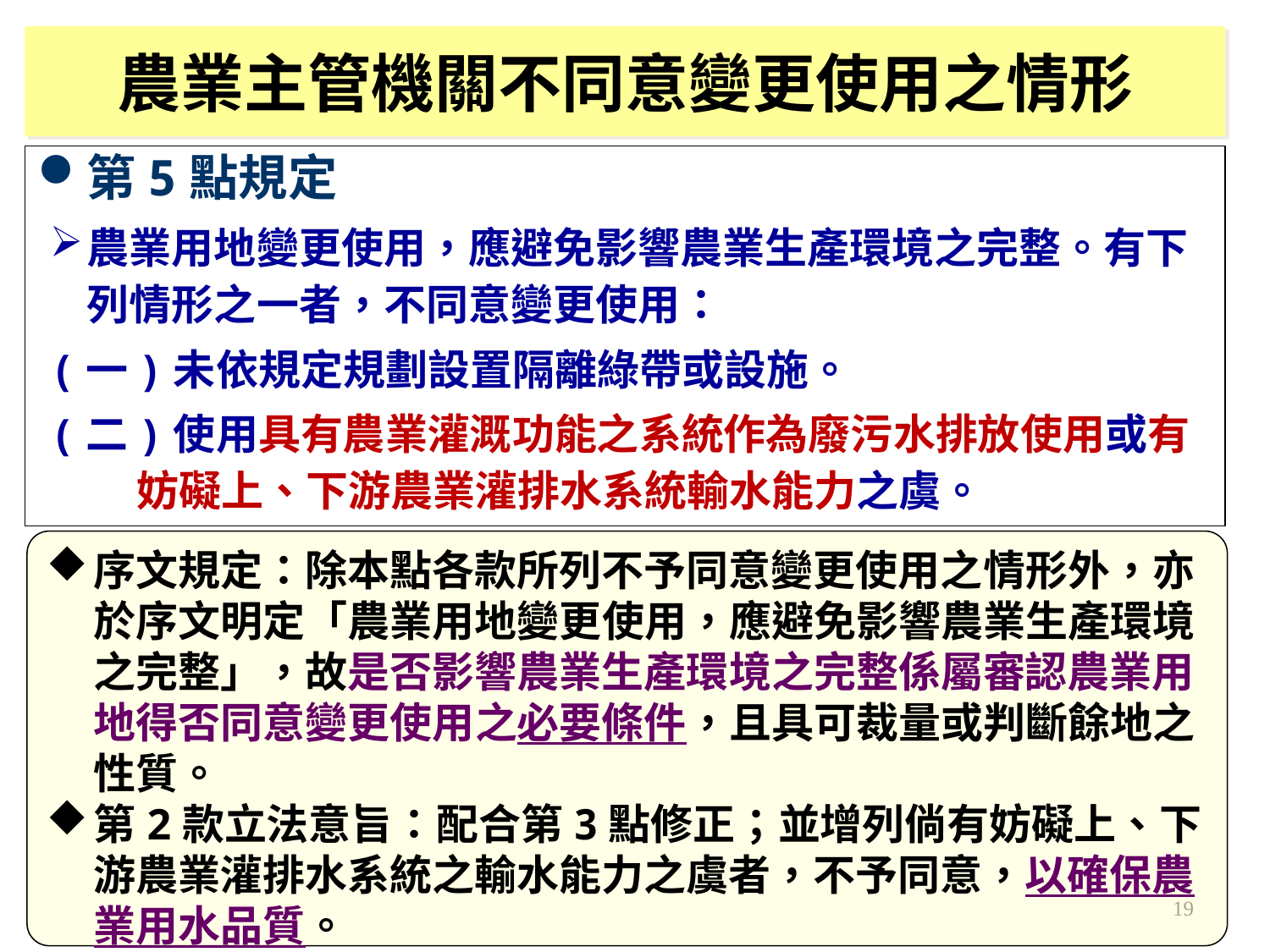

農業主管機關不同意變更使用之情形
第5點規定
農業用地變更使用，應避免影響農業生產環境之完整。有下列情形之一者，不同意變更使用：
(一)未依規定規劃設置隔離綠帶或設施。
(二)使用具有農業灌溉功能之系統作為廢污水排放使用或有妨礙上、下游農業灌排水系統輸水能力之虞。

序文規定：除本點各款所列不予同意變更使用之情形外，亦於序文明定「農業用地變更使用，應避免影響農業生產環境之完整」，故是否影響農業生產環境之完整係屬審認農業用地得否同意變更使用之必要條件，且具可裁量或判斷餘地之性質。
第2款立法意旨：配合第3點修正；並增列倘有妨礙上、下游農業灌排水系統之輸水能力之虞者，不予同意，以確保農業用水品質。

19